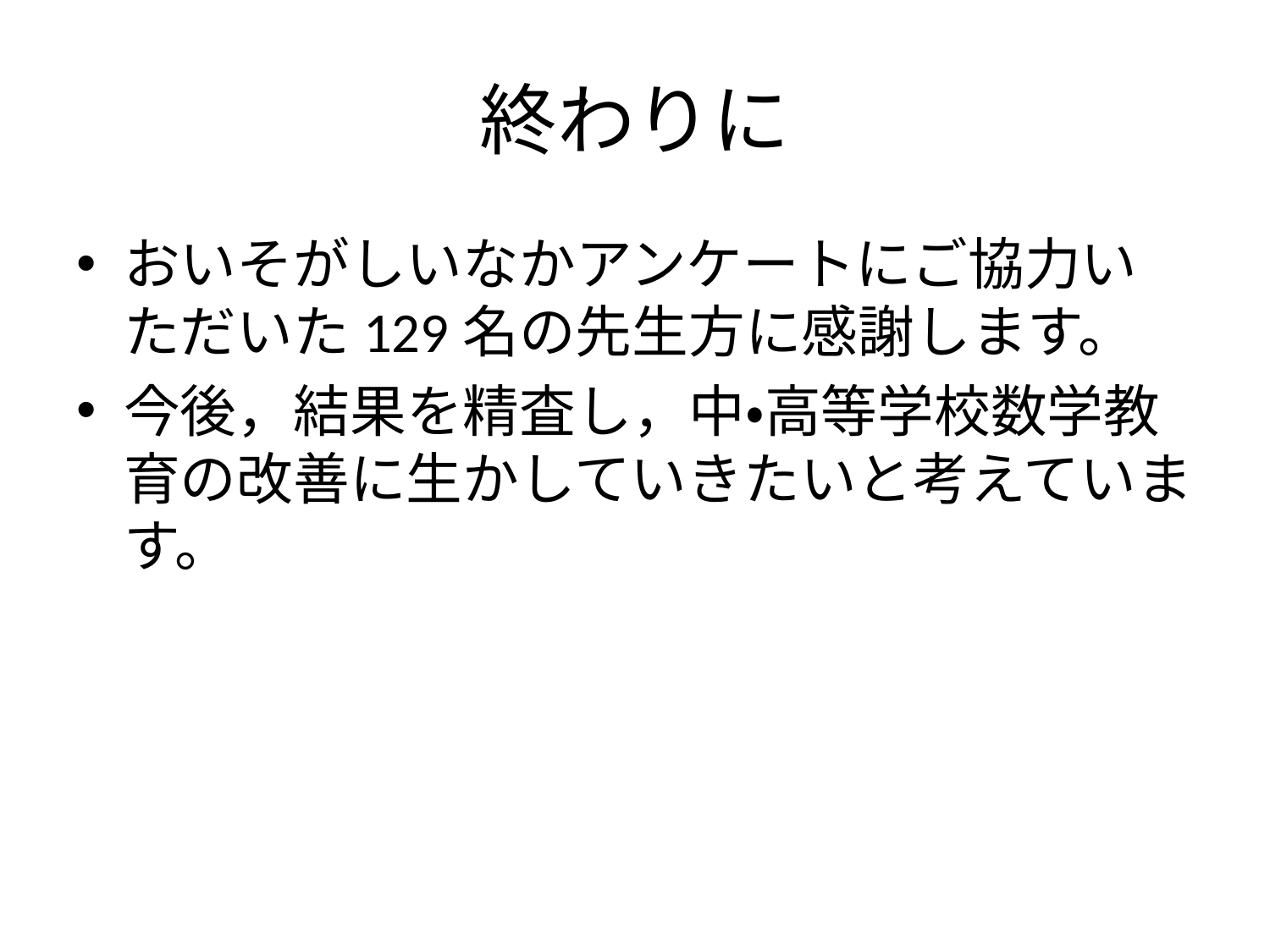

# 終わりに
おいそがしいなかアンケートにご協力いただいた129名の先生方に感謝します。
今後，結果を精査し，中・高等学校数学教育の改善に生かしていきたいと考えています。